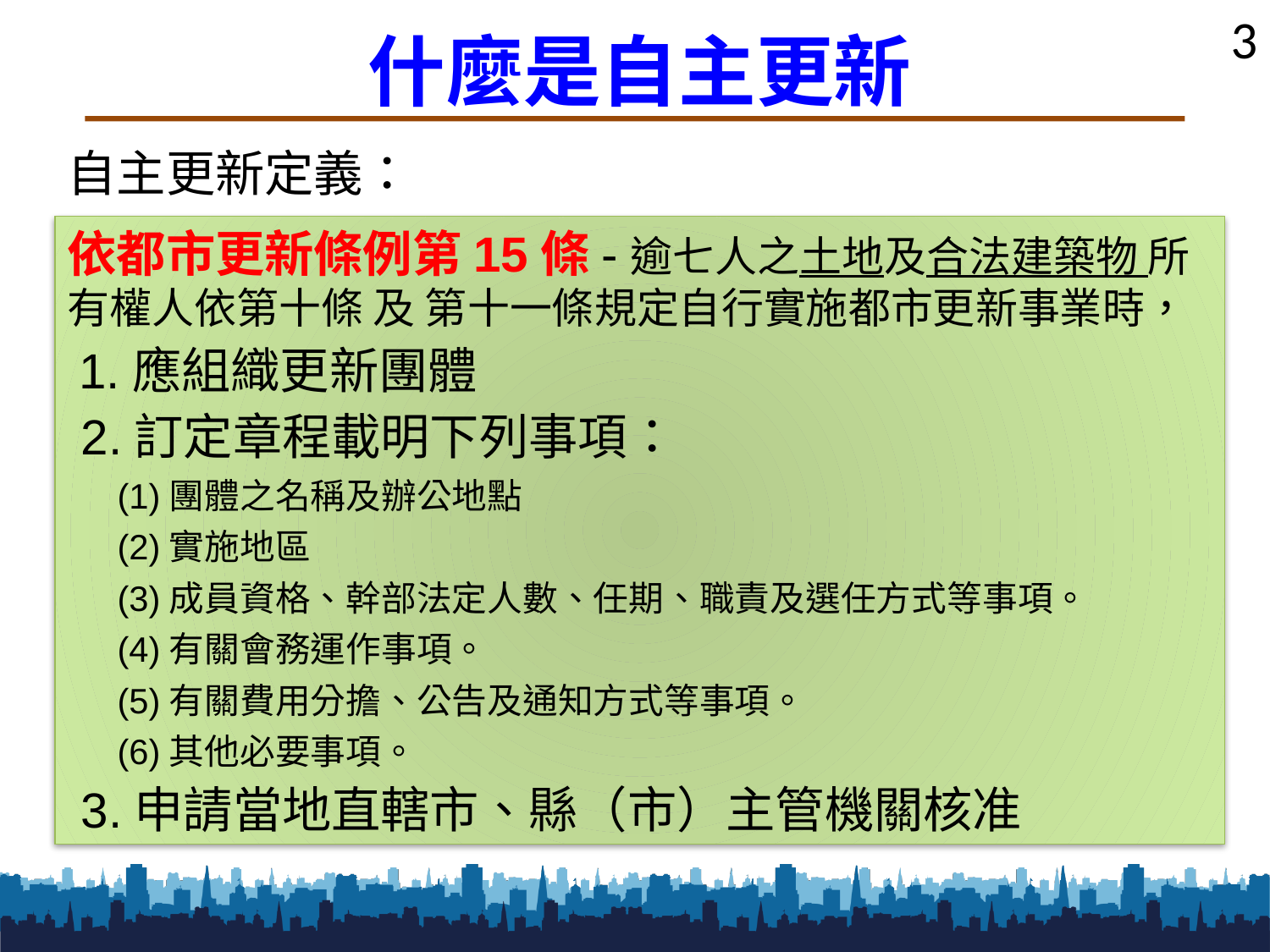

什麼是自主更新
自主更新定義：
依都市更新條例第15條-逾七人之土地及合法建築物 所有權人依第十條 及 第十一條規定自行實施都市更新事業時，
 1.應組織更新團體
 2.訂定章程載明下列事項：
(1)團體之名稱及辦公地點
(2)實施地區
(3)成員資格、幹部法定人數、任期、職責及選任方式等事項。
(4)有關會務運作事項。
(5)有關費用分擔、公告及通知方式等事項。
(6)其他必要事項。
 3.申請當地直轄市、縣（市）主管機關核准